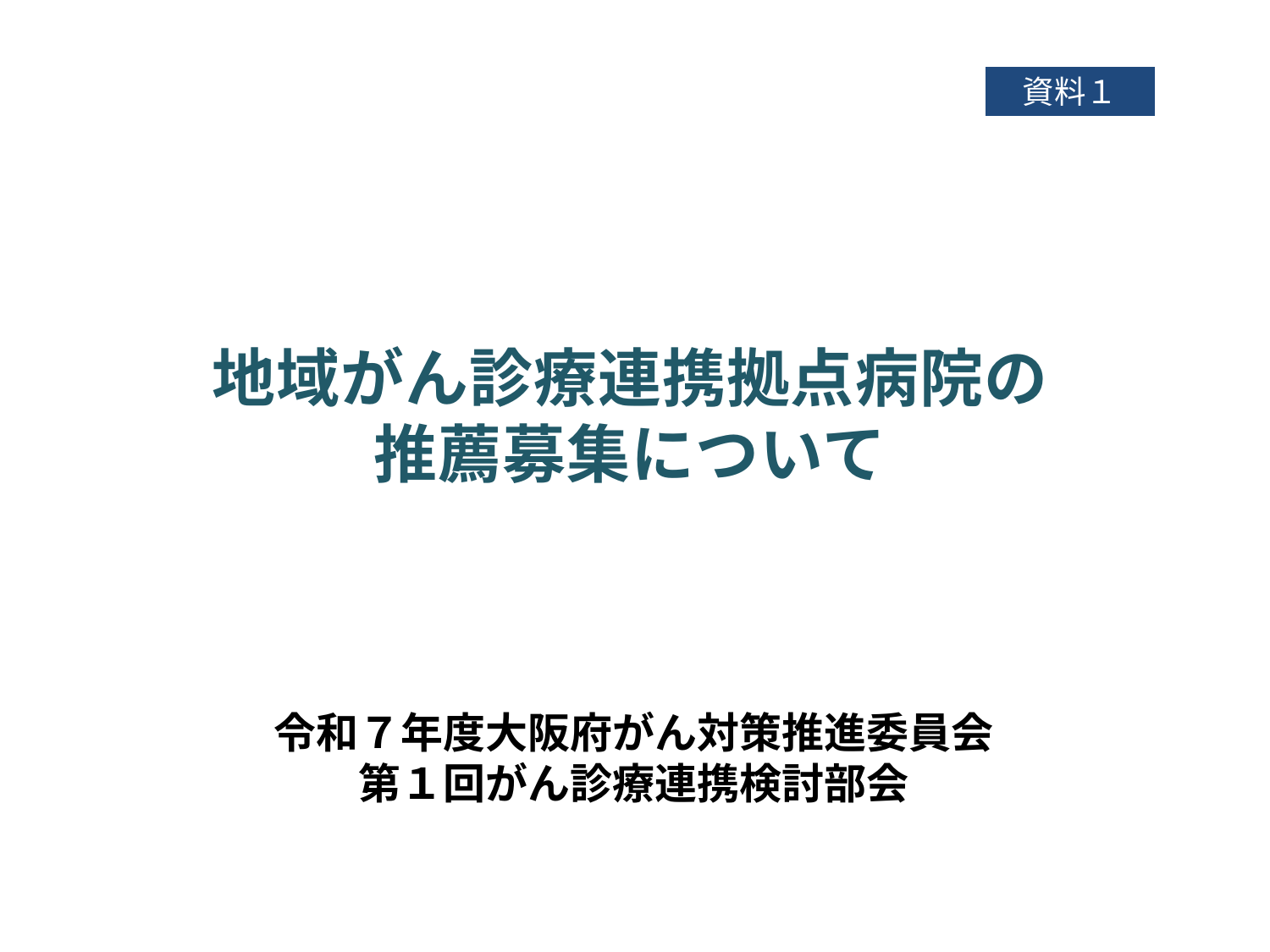

資料１
地域がん診療連携拠点病院の
推薦募集について
令和７年度大阪府がん対策推進委員会
第１回がん診療連携検討部会